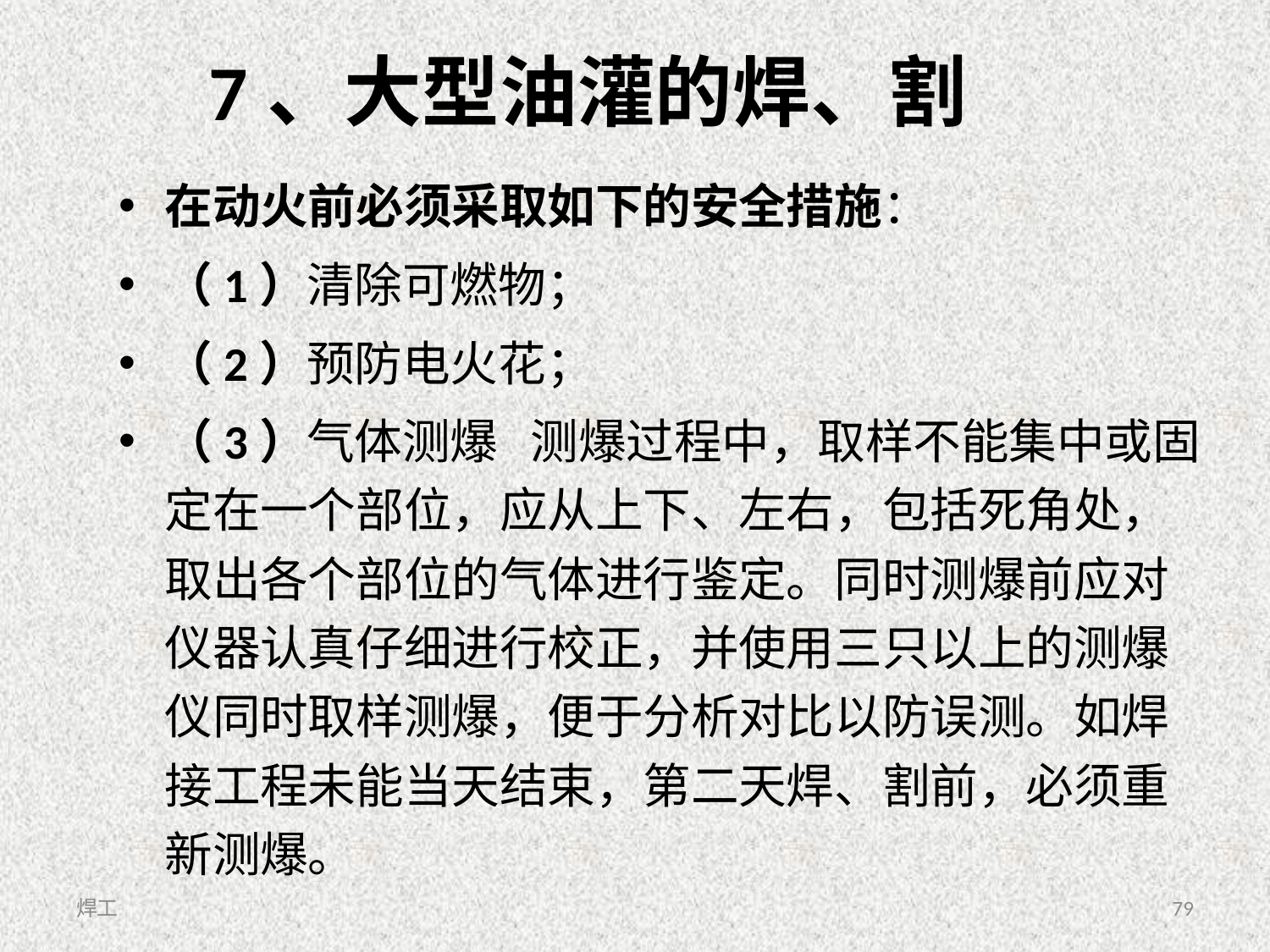

# 7、大型油灌的焊、割
在动火前必须采取如下的安全措施：
（1）清除可燃物；
（2）预防电火花；
（3）气体测爆   测爆过程中，取样不能集中或固定在一个部位，应从上下、左右，包括死角处，取出各个部位的气体进行鉴定。同时测爆前应对仪器认真仔细进行校正，并使用三只以上的测爆仪同时取样测爆，便于分析对比以防误测。如焊接工程未能当天结束，第二天焊、割前，必须重新测爆。
焊工
79